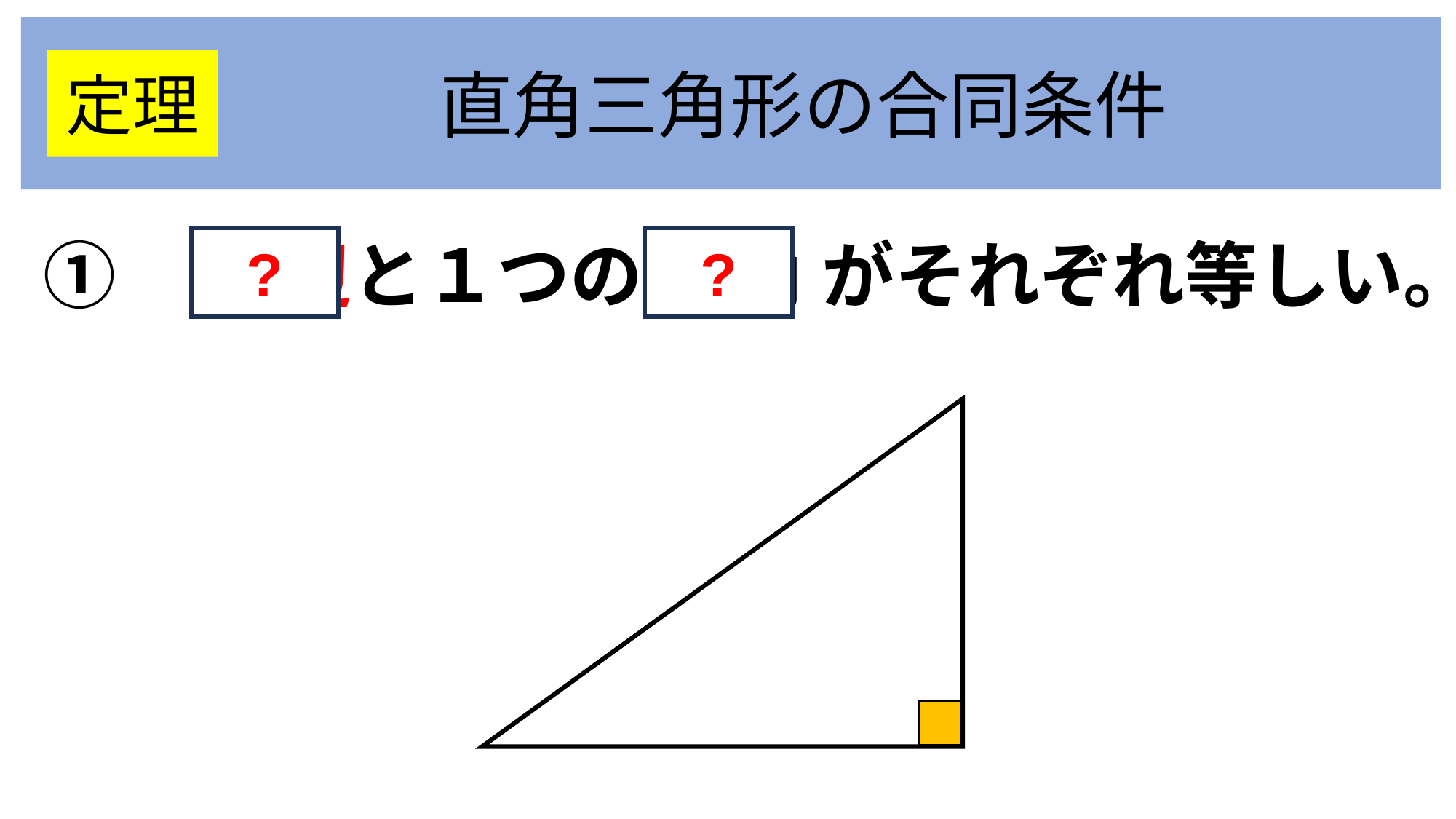

直角三角形の合同条件
定理
①　斜辺と１つの 鋭角 がそれぞれ等しい。
?
?